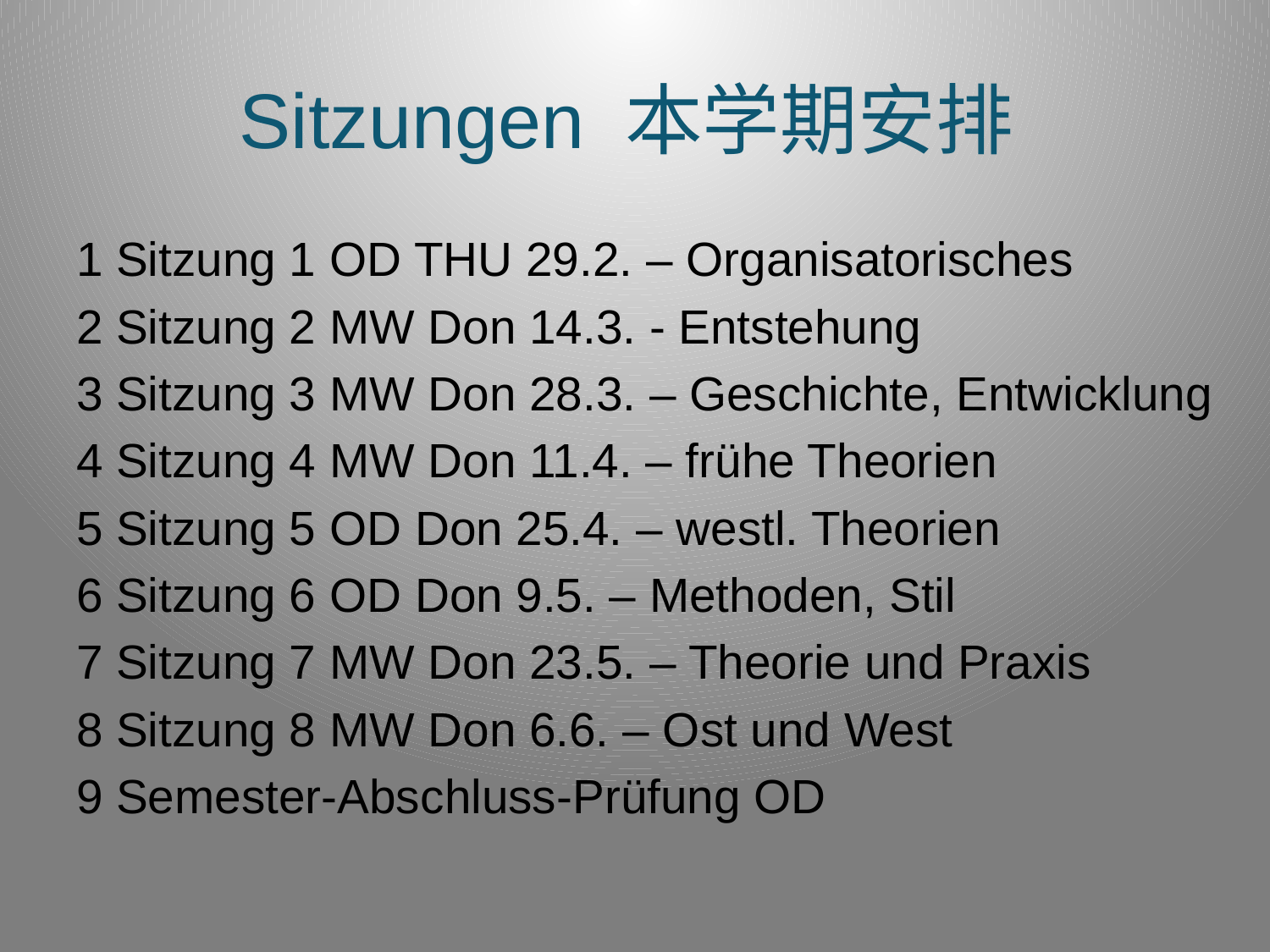

# Sitzungen 本学期安排
1 Sitzung 1 OD THU 29.2. – Organisatorisches
2 Sitzung 2 MW Don 14.3. - Entstehung
3 Sitzung 3 MW Don 28.3. – Geschichte, Entwicklung
4 Sitzung 4 MW Don 11.4. – frühe Theorien
5 Sitzung 5 OD Don 25.4. – westl. Theorien
6 Sitzung 6 OD Don 9.5. – Methoden, Stil
7 Sitzung 7 MW Don 23.5. – Theorie und Praxis
8 Sitzung 8 MW Don 6.6. – Ost und West
9 Semester-Abschluss-Prüfung OD